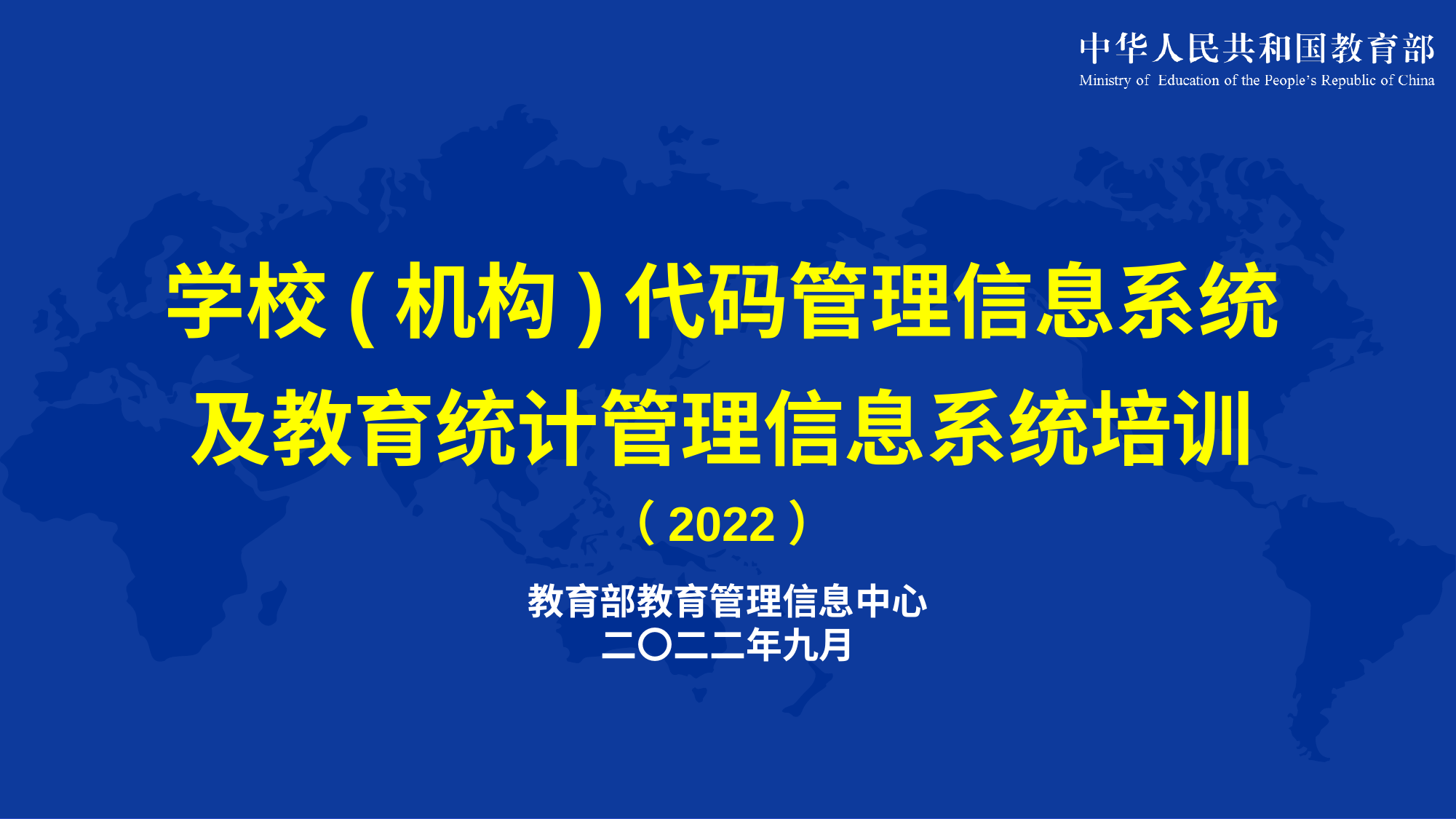

学校(机构)代码管理信息系统
及教育统计管理信息系统培训
（2022）
教育部教育管理信息中心
二〇二二年九月